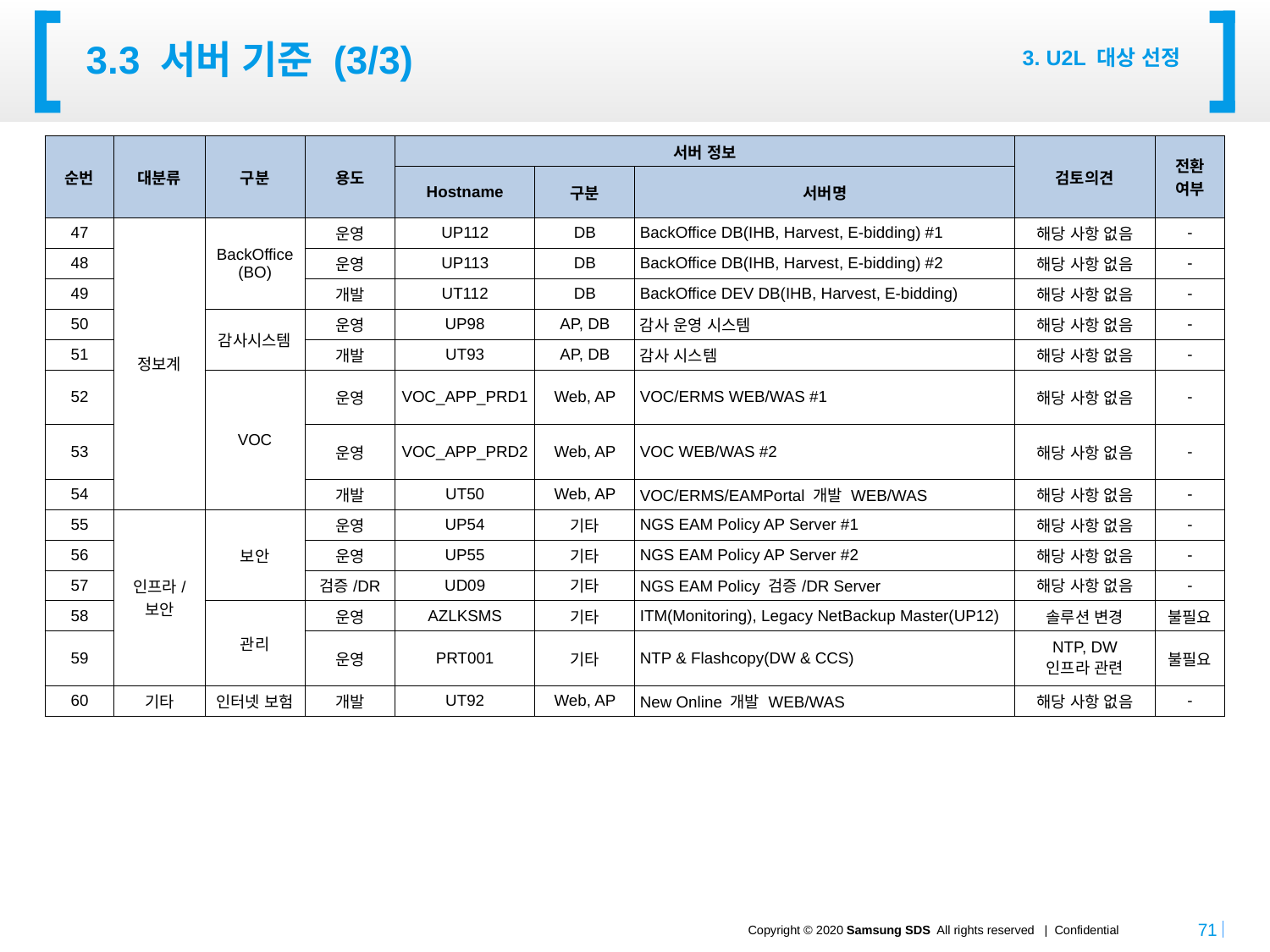

# 3.3 서버 기준 (3/3)
3. U2L 대상 선정
| 순번 | 대분류 | 구분 | 용도 | 서버 정보 |  |  | 검토의견 | 전환 여부 |
| --- | --- | --- | --- | --- | --- | --- | --- | --- |
|  |  |  |  | Hostname | 구분 | 서버명 |  |  |
| 47 | 정보계 | BackOffice (BO) | 운영 | UP112 | DB | BackOffice DB(IHB, Harvest, E-bidding) #1 | 해당 사항 없음 | - |
| 48 |  |  | 운영 | UP113 | DB | BackOffice DB(IHB, Harvest, E-bidding) #2 | 해당 사항 없음 | - |
| 49 |  |  | 개발 | UT112 | DB | BackOffice DEV DB(IHB, Harvest, E-bidding) | 해당 사항 없음 | - |
| 50 |  | 감사시스템 | 운영 | UP98 | AP, DB | 감사 운영 시스템 | 해당 사항 없음 | - |
| 51 |  |  | 개발 | UT93 | AP, DB | 감사 시스템 | 해당 사항 없음 | - |
| 52 |  | VOC | 운영 | VOC\_APP\_PRD1 | Web, AP | VOC/ERMS WEB/WAS #1 | 해당 사항 없음 | - |
| 53 |  |  | 운영 | VOC\_APP\_PRD2 | Web, AP | VOC WEB/WAS #2 | 해당 사항 없음 | - |
| 54 |  |  | 개발 | UT50 | Web, AP | VOC/ERMS/EAMPortal 개발 WEB/WAS | 해당 사항 없음 | - |
| 55 | 인프라/ 보안 | 보안 | 운영 | UP54 | 기타 | NGS EAM Policy AP Server #1 | 해당 사항 없음 | - |
| 56 |  |  | 운영 | UP55 | 기타 | NGS EAM Policy AP Server #2 | 해당 사항 없음 | - |
| 57 |  |  | 검증/DR | UD09 | 기타 | NGS EAM Policy 검증/DR Server | 해당 사항 없음 | - |
| 58 |  | 관리 | 운영 | AZLKSMS | 기타 | ITM(Monitoring), Legacy NetBackup Master(UP12) | 솔루션 변경 | 불필요 |
| 59 |  |  | 운영 | PRT001 | 기타 | NTP & Flashcopy(DW & CCS) | NTP, DW 인프라 관련 | 불필요 |
| 60 | 기타 | 인터넷 보험 | 개발 | UT92 | Web, AP | New Online 개발 WEB/WAS | 해당 사항 없음 | - |